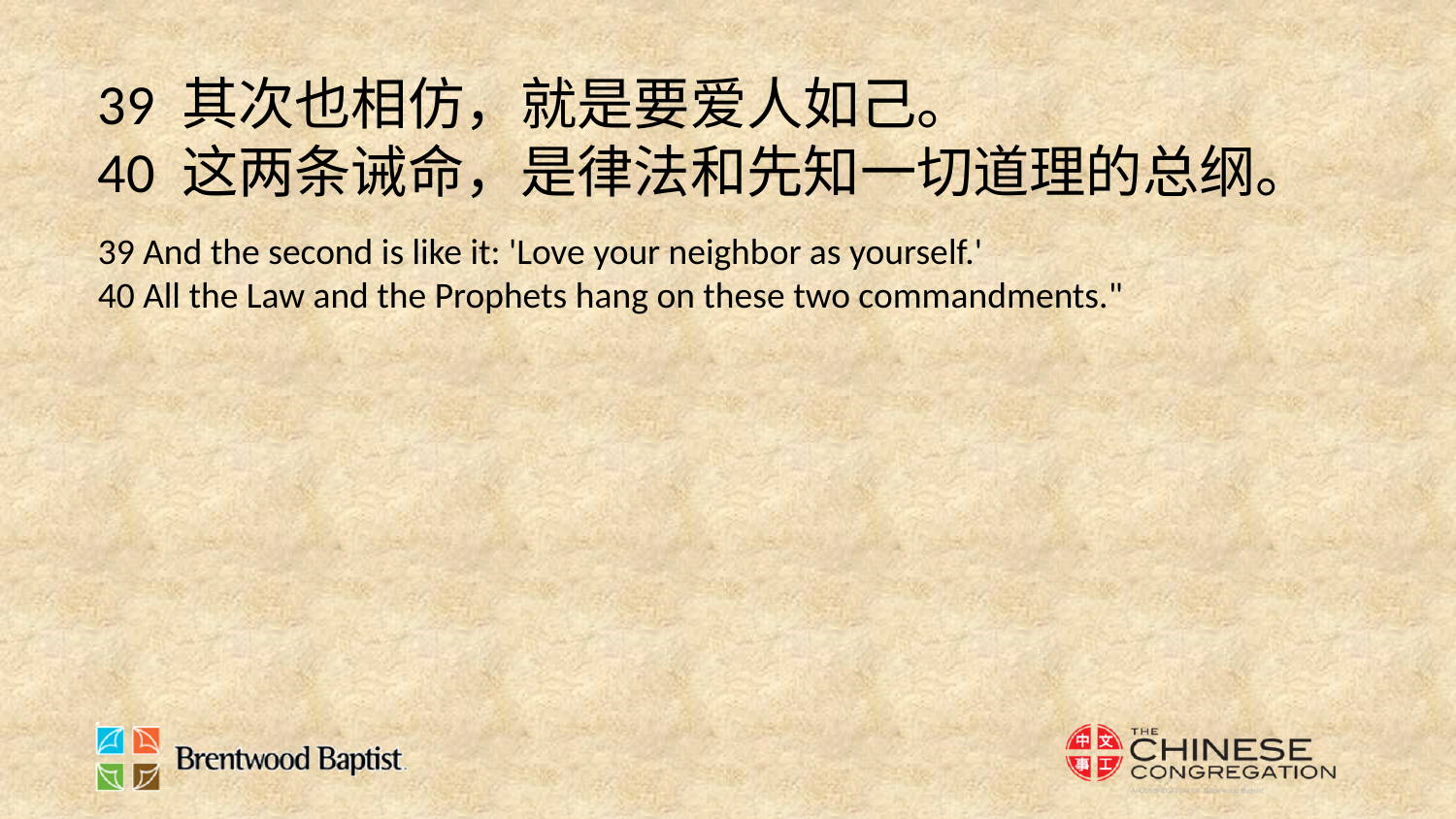

39 其次也相仿，就是要爱人如己。
40 这两条诫命，是律法和先知一切道理的总纲。

39 And the second is like it: 'Love your neighbor as yourself.'
40 All the Law and the Prophets hang on these two commandments."